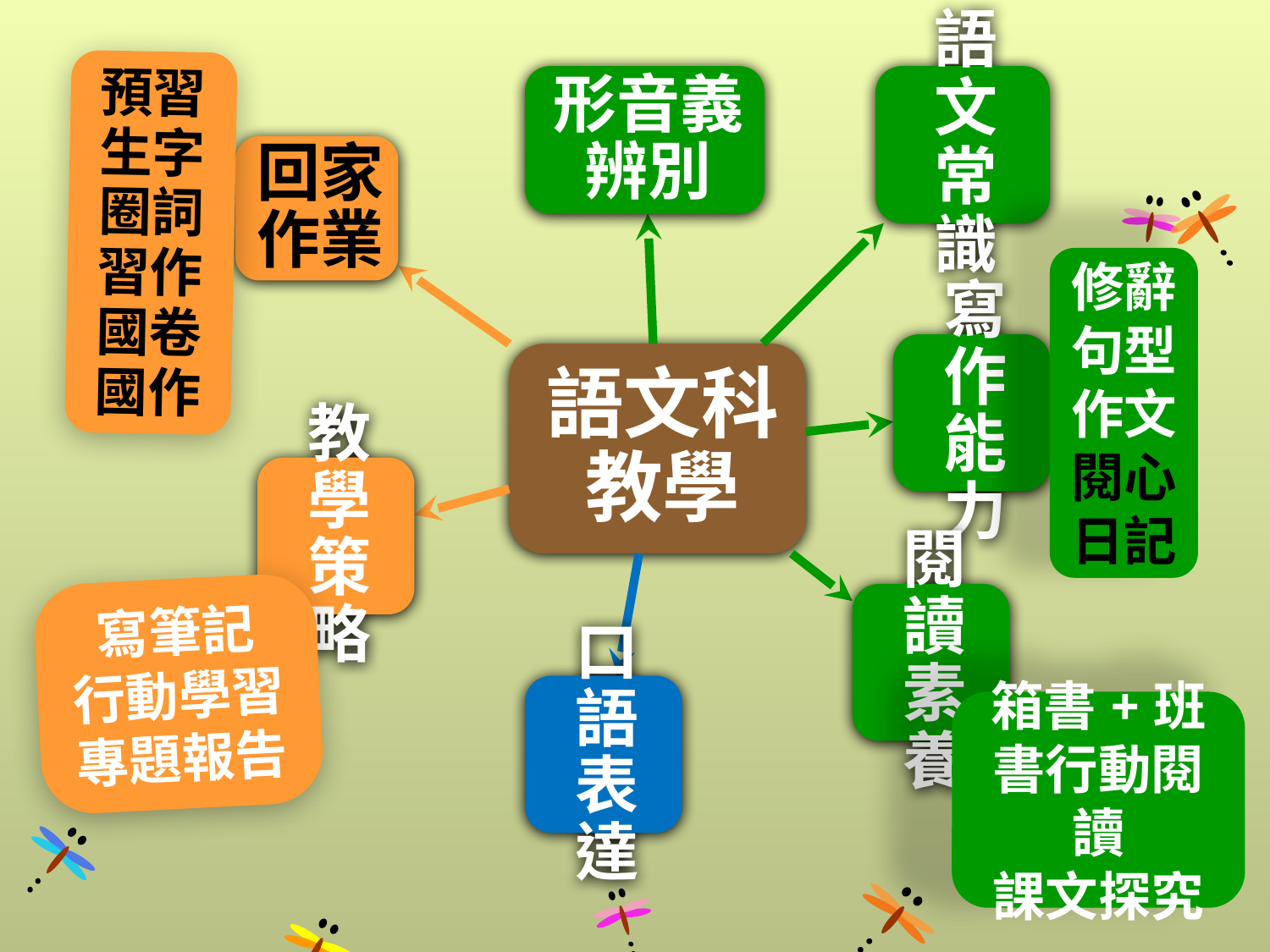

預習生字圈詞習作國卷國作
語文科教學
語文常識
形音義辨別
寫作能力
口語表達
閱讀素養
教學策略
回家作業
修辭
句型
作文
閱心
日記
寫筆記
行動學習
專題報告
箱書+班書行動閱讀
課文探究
8